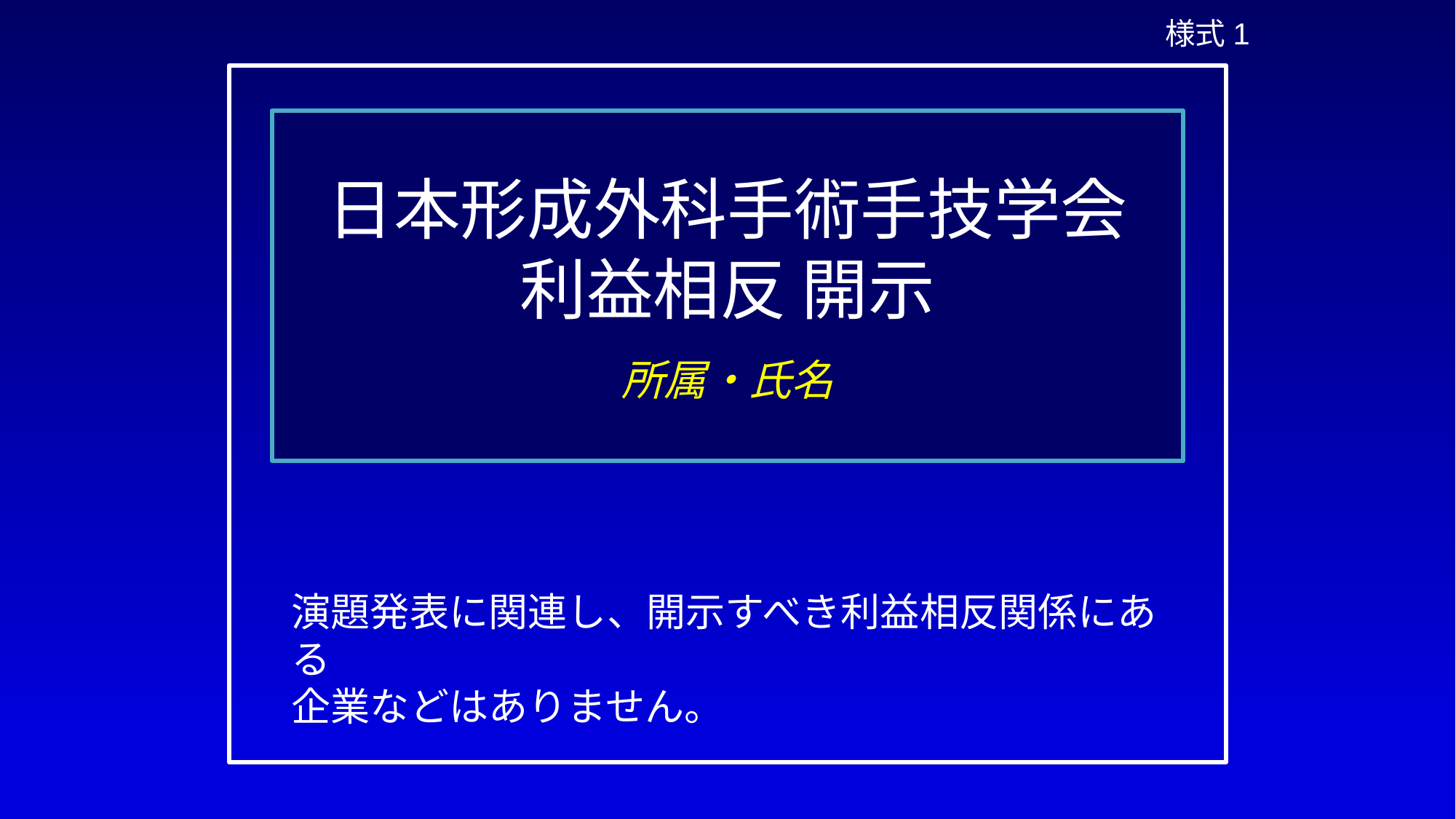

様式1

日本形成外科手術手技学会
利益相反 開示
所属・氏名
演題発表に関連し、開示すべき利益相反関係にある
企業などはありません。